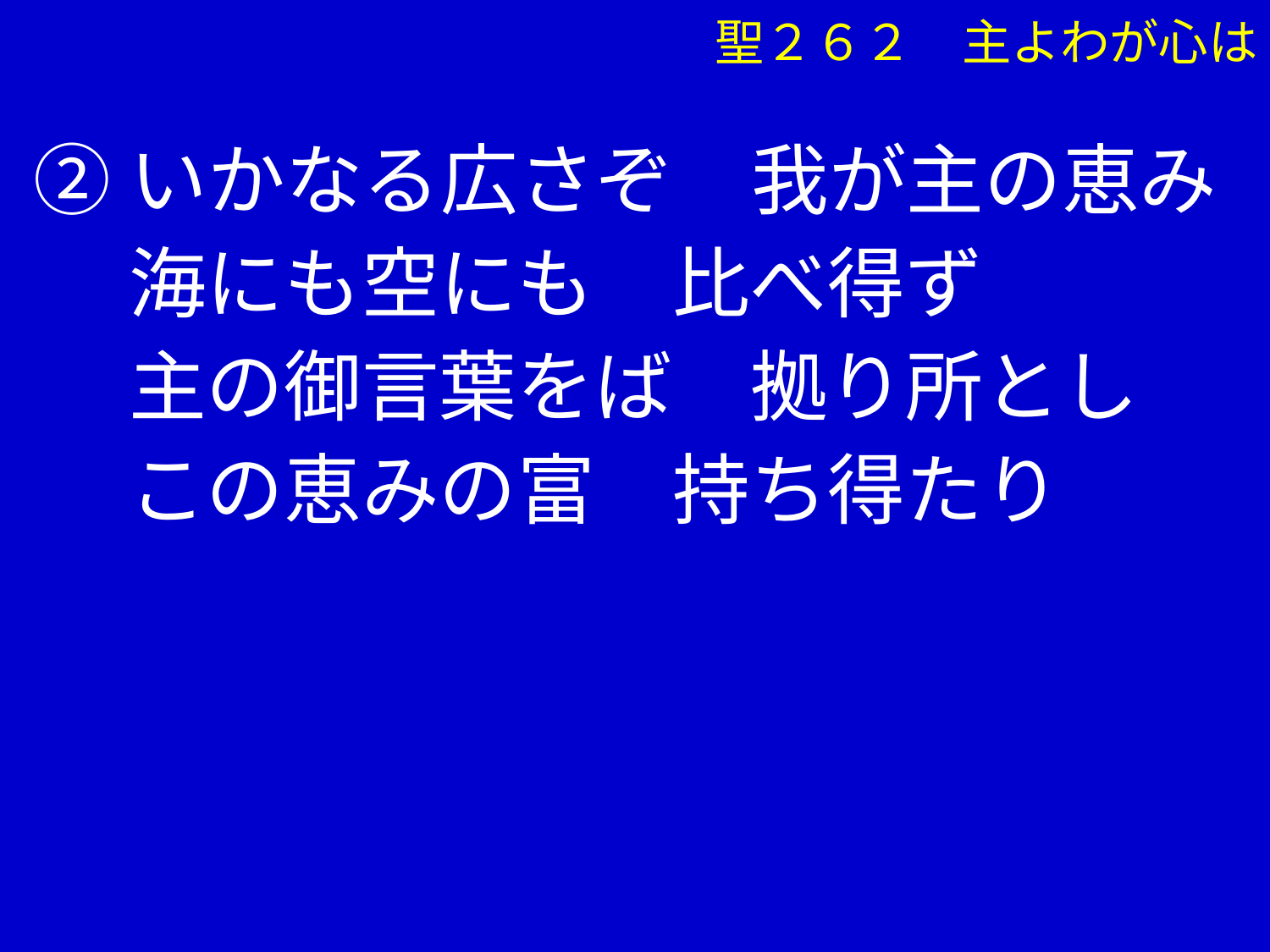

聖２６２　主よわが心は
②いかなる広さぞ　我が主の恵み
　 海にも空にも　比べ得ず
　 主の御言葉をば　拠り所とし
　 この恵みの富　持ち得たり